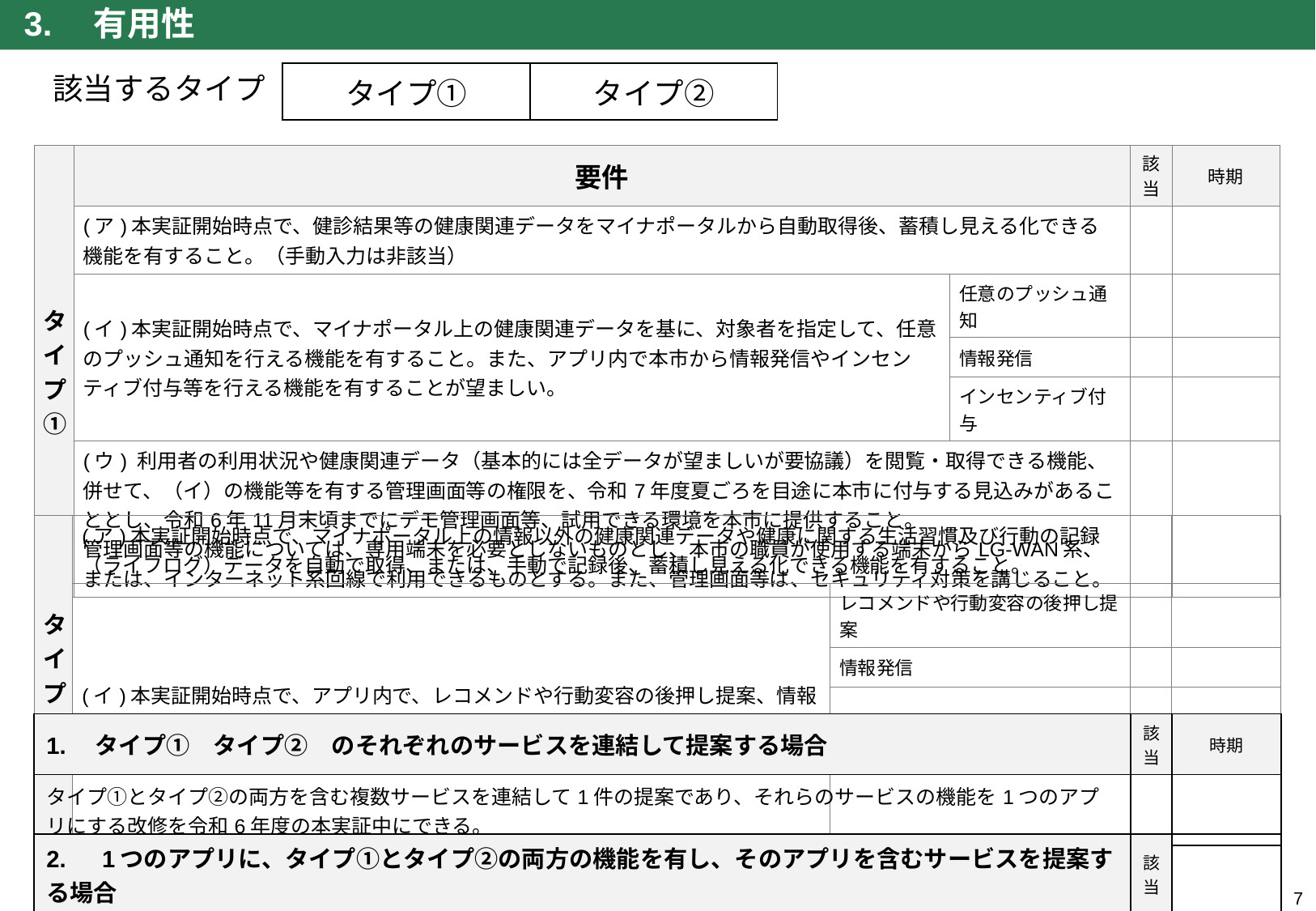

# 3.　有用性
| タイプ① | タイプ② |
| --- | --- |
該当するタイプ

| タイプ① | 要件 |  | 該当 | 時期 |
| --- | --- | --- | --- | --- |
|  | (ア)本実証開始時点で、健診結果等の健康関連データをマイナポータルから自動取得後、蓄積し見える化できる機能を有すること。（手動入力は非該当） |  |  |  |
|  | (イ)本実証開始時点で、マイナポータル上の健康関連データを基に、対象者を指定して、任意のプッシュ通知を行える機能を有すること。また、アプリ内で本市から情報発信やインセンティブ付与等を行える機能を有することが望ましい。 | 任意のプッシュ通知 |  |  |
|  |  | 情報発信 |  |  |
|  |  | インセンティブ付与 |  |  |
|  | (ウ) 利用者の利用状況や健康関連データ（基本的には全データが望ましいが要協議）を閲覧・取得できる機能、併せて、（イ）の機能等を有する管理画面等の権限を、令和7年度夏ごろを目途に本市に付与する見込みがあることとし、令和6年11月末頃までにデモ管理画面等、試用できる環境を本市に提供すること。 管理画面等の機能については、専用端末を必要としないものとし、本市の職員が使用する端末からLG-WAN系、または、インターネット系回線で利用できるものとする。また、管理画面等は、セキュリティ対策を講じること。 |  |  |  |
〇で囲ったタイプについて、以下のように記載する。

該当する場合は、「該当」欄に●を記載する。

見込みの場合は、●は記載せず、確実に該当となる年（和歴）・月を記載する。
| タイプ② | (ア)本実証開始時点で、マイナポータル上の情報以外の健康関連データや健康に関する生活習慣及び行動の記録（ライフログ）データを自動で取得、または、手動で記録後、蓄積し見える化できる機能を有すること。 |  |  |  |
| --- | --- | --- | --- | --- |
|  | (イ)本実証開始時点で、アプリ内で、レコメンドや行動変容の後押し提案、情報発信、インセンティブ付与の1つ以上をアプリから自動で行う機能を有すること。 | レコメンドや行動変容の後押し提案 |  |  |
|  |  | 情報発信 |  |  |
|  |  | インセンティブ付与 |  |  |
該当する場合は、「該当」欄に●を記載し、1.については、確実に該当となる年（和歴）・月を記載する。
| 1.　タイプ①　タイプ②　のそれぞれのサービスを連結して提案する場合 | 該当 | 時期 |
| --- | --- | --- |
| タイプ①とタイプ②の両方を含む複数サービスを連結して1件の提案であり、それらのサービスの機能を1つのアプリにする改修を令和6年度の本実証中にできる。 |  |  |
| 2.　1つのアプリに、タイプ①とタイプ②の両方の機能を有し、そのアプリを含むサービスを提案する場合 | 該当 |  |
| --- | --- | --- |
7